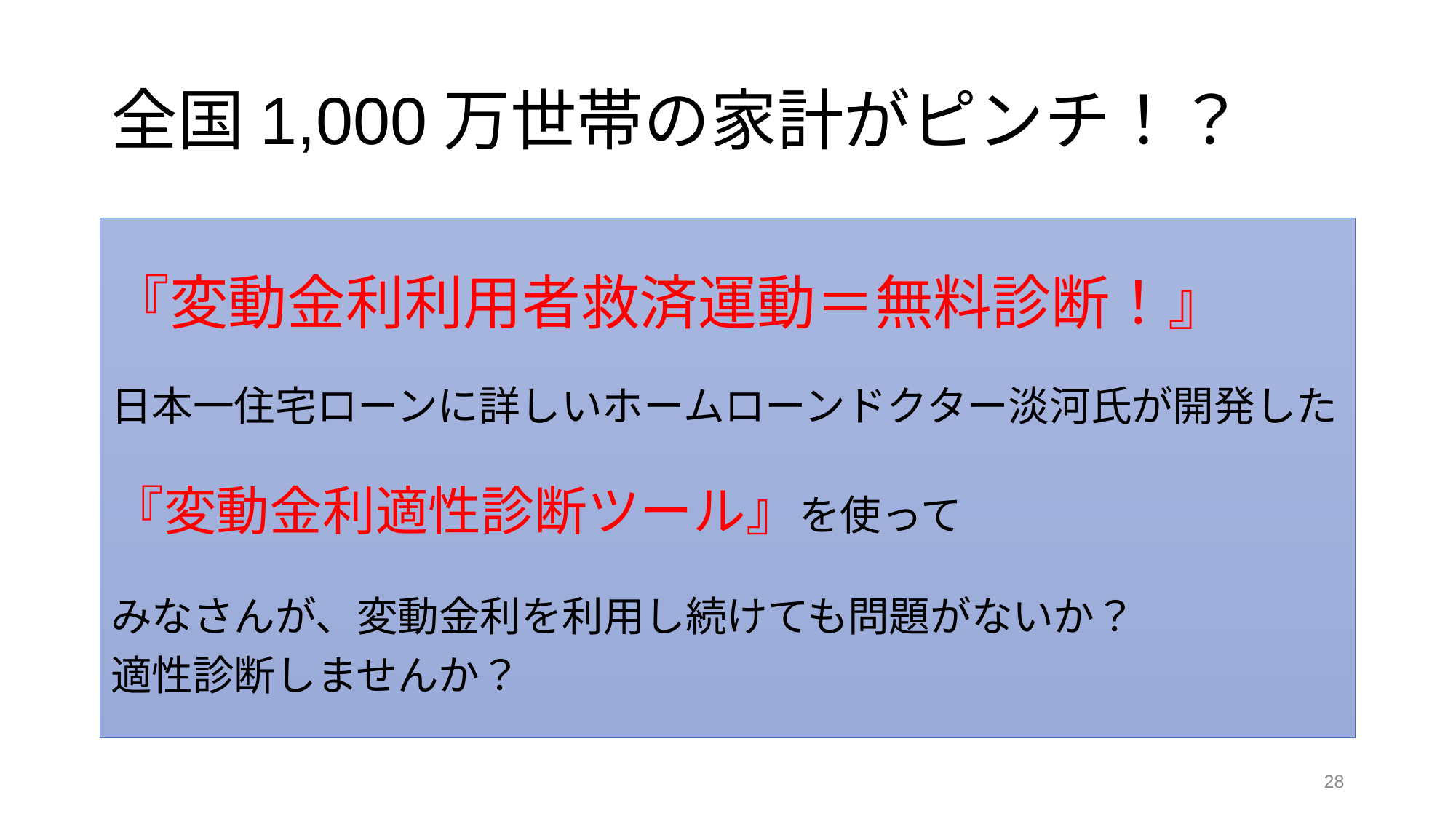

# 全国1,000万世帯の家計がピンチ！？

『変動金利利用者救済運動＝無料診断！』

日本一住宅ローンに詳しいホームローンドクター淡河氏が開発した

『変動金利適性診断ツール』を使って

みなさんが、変動金利を利用し続けても問題がないか？
適性診断しませんか？

28